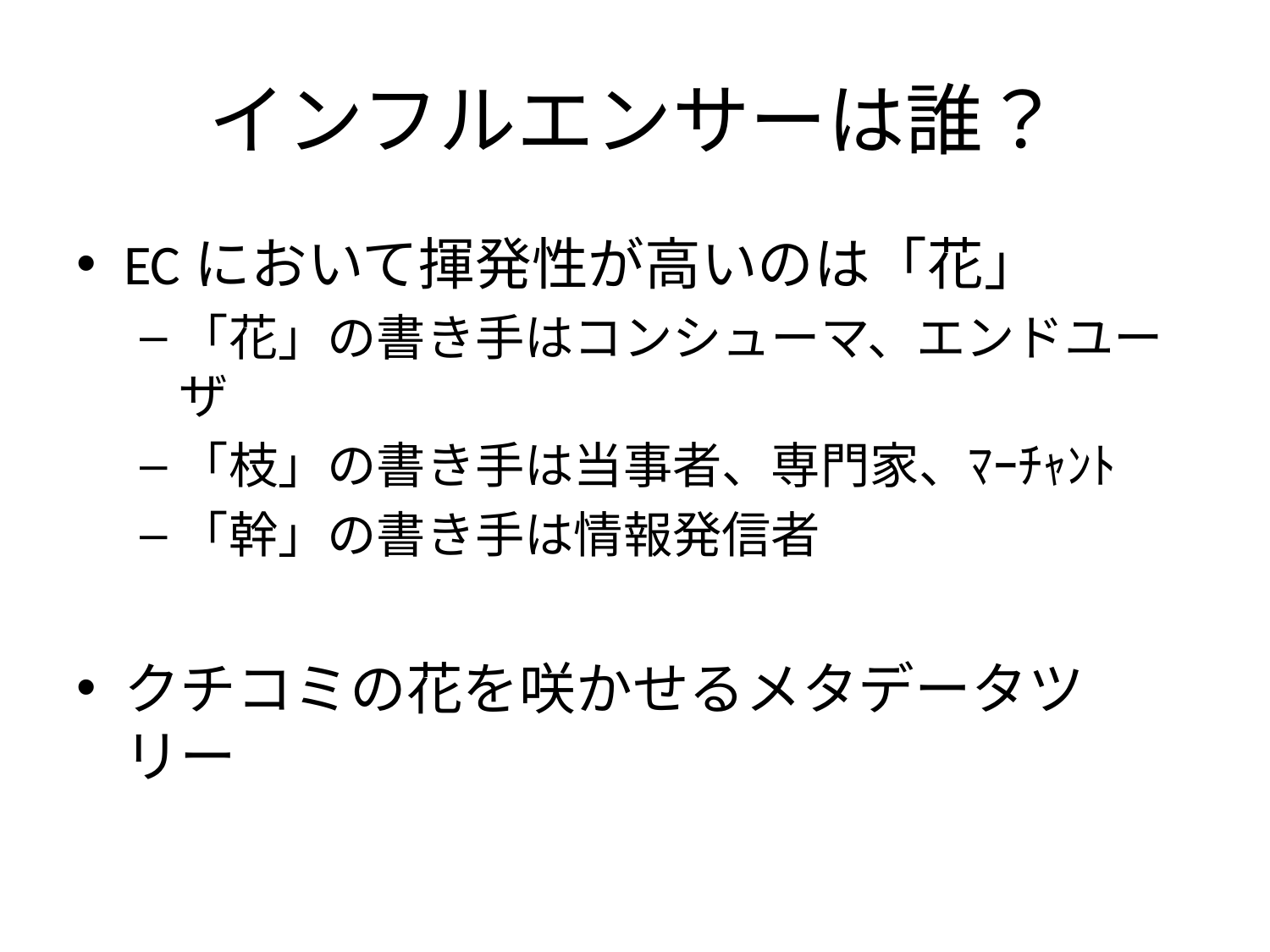

# インフルエンサーは誰？
ECにおいて揮発性が高いのは「花」
「花」の書き手はコンシューマ、エンドユーザ
「枝」の書き手は当事者、専門家、ﾏｰﾁｬﾝﾄ
「幹」の書き手は情報発信者

クチコミの花を咲かせるメタデータツリー